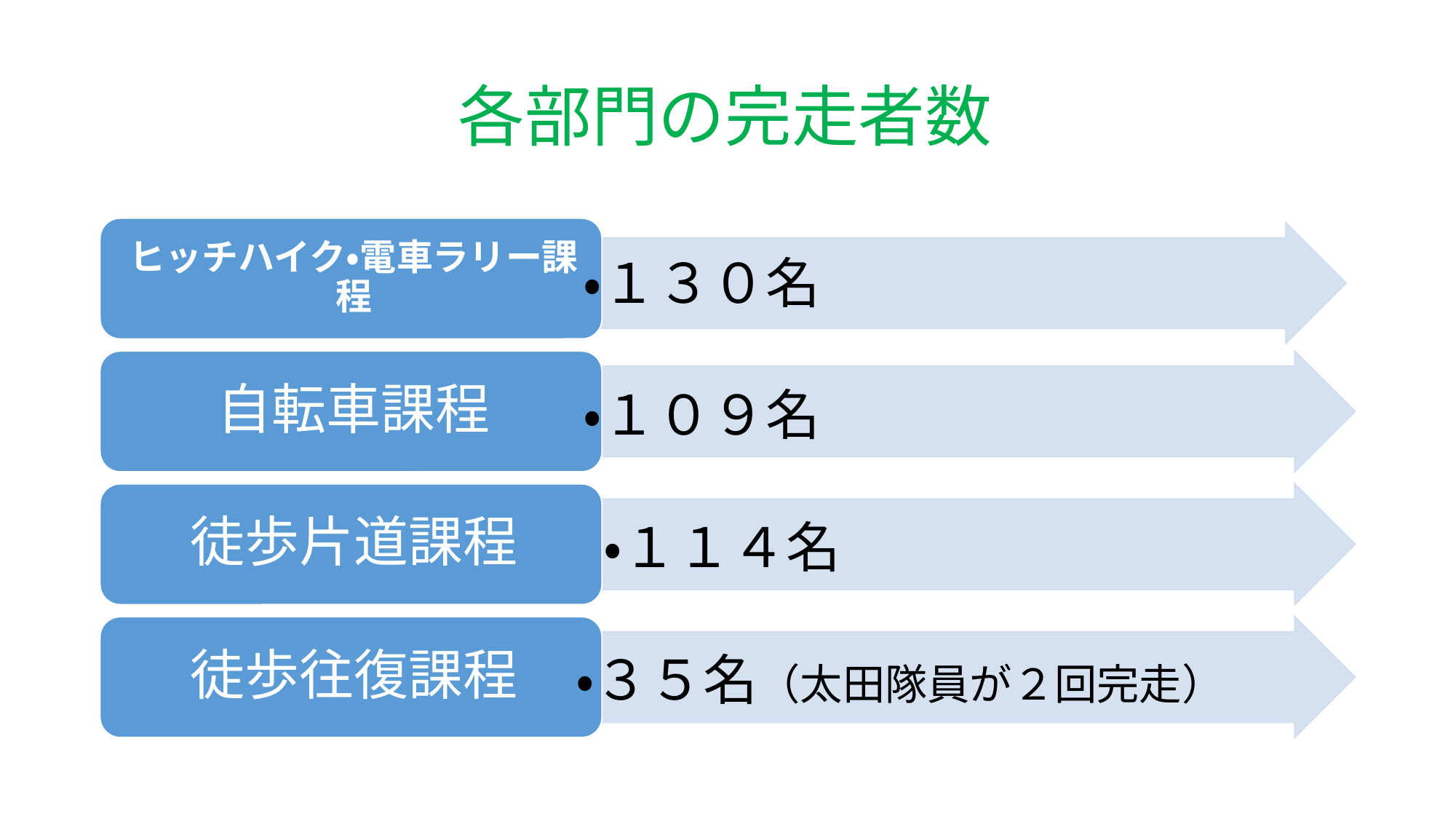

# 各部門の完走者数

ヒッチハイク・電車ラリー課程

自転車課程
徒歩片道課程
徒歩往復課程
・１３０名
・１０９名
・１１４名
・３５名（太田隊員が２回完走）